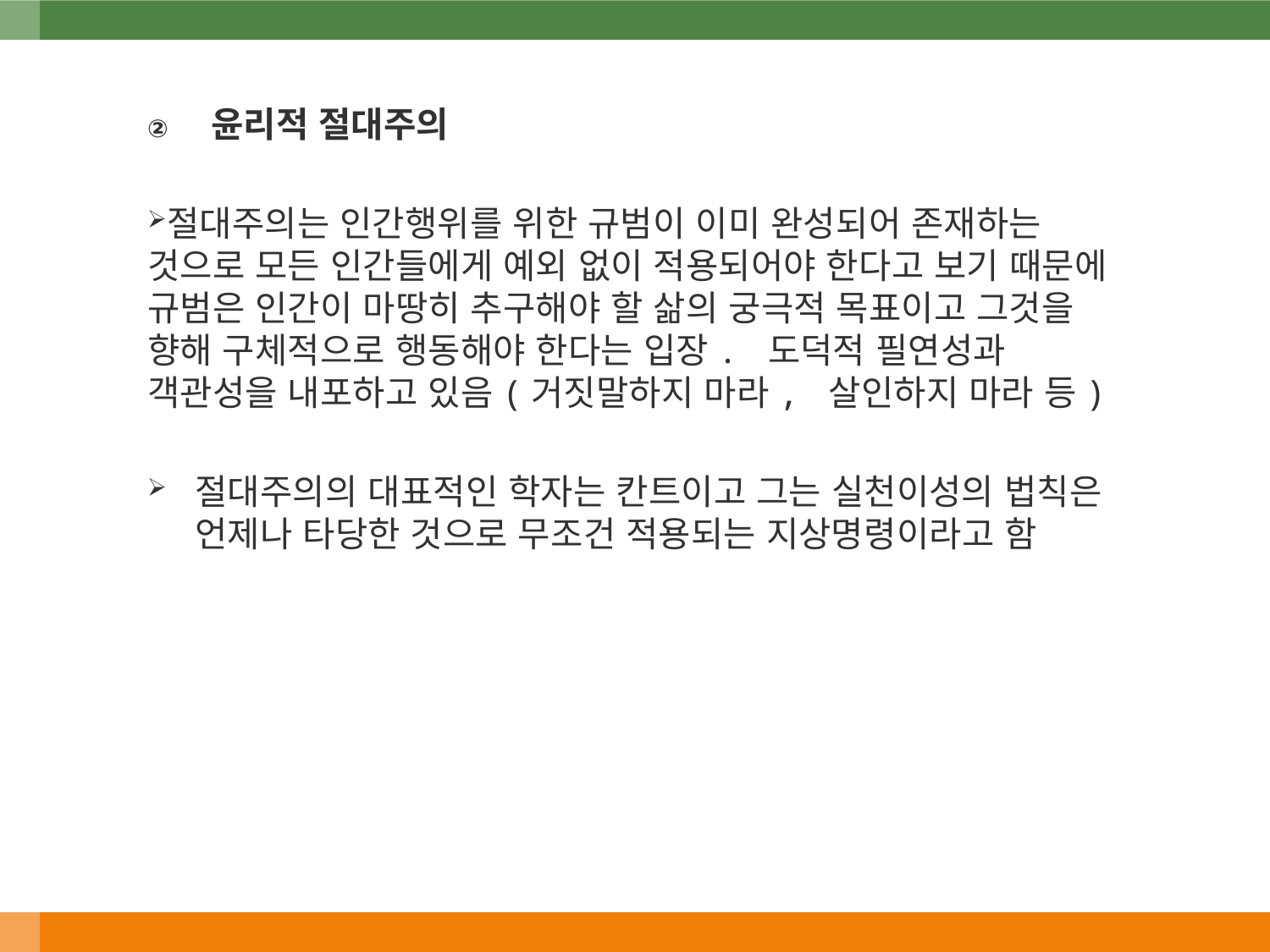

윤리적 절대주의

절대주의는 인간행위를 위한 규범이 이미 완성되어 존재하는 것으로 모든 인간들에게 예외 없이 적용되어야 한다고 보기 때문에 규범은 인간이 마땅히 추구해야 할 삶의 궁극적 목표이고 그것을 향해 구체적으로 행동해야 한다는 입장. 도덕적 필연성과 객관성을 내포하고 있음(거짓말하지 마라, 살인하지 마라 등)

절대주의의 대표적인 학자는 칸트이고 그는 실천이성의 법칙은 언제나 타당한 것으로 무조건 적용되는 지상명령이라고 함